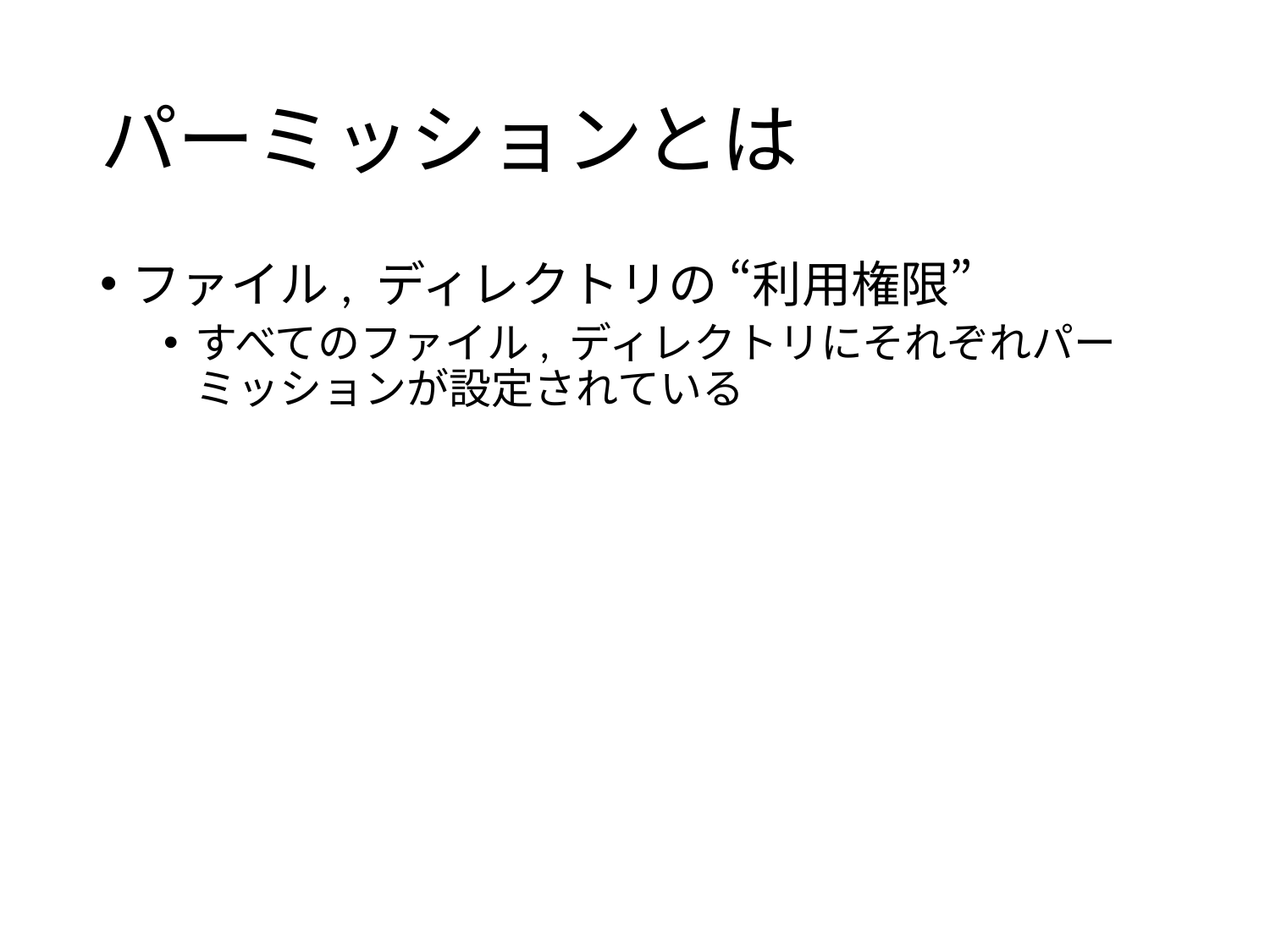

# パーミッションとは
ファイル, ディレクトリの “利用権限”
すべてのファイル, ディレクトリにそれぞれパーミッションが設定されている